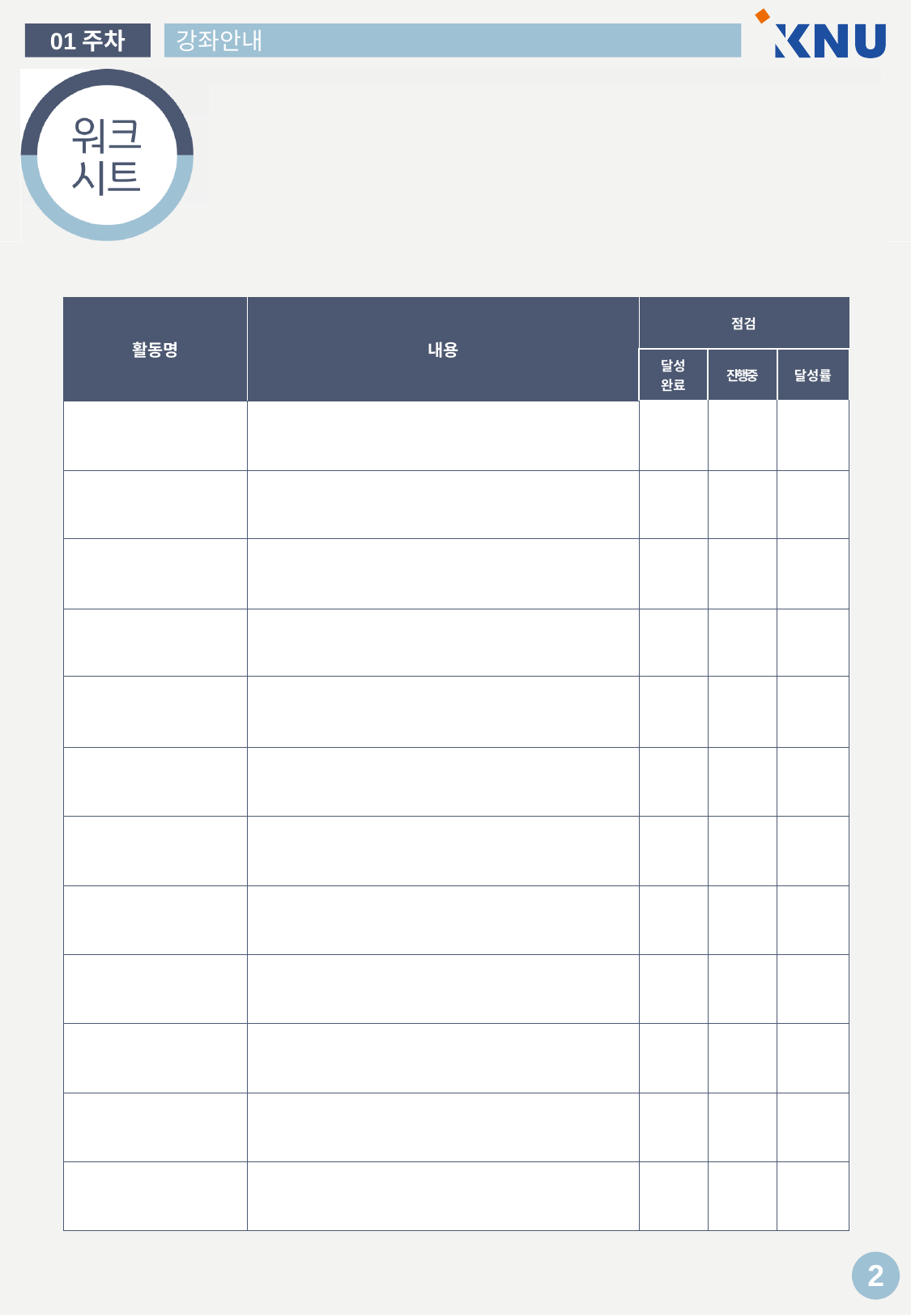

| 활동명 | 내용 | 점검 |  |  |
| --- | --- | --- | --- | --- |
|  |  | 달성 완료 | 진행중 | 달성률 |
|  |  |  |  |  |
|  |  |  |  |  |
|  |  |  |  |  |
|  |  |  |  |  |
|  |  |  |  |  |
|  |  |  |  |  |
|  |  |  |  |  |
|  |  |  |  |  |
|  |  |  |  |  |
|  |  |  |  |  |
|  |  |  |  |  |
|  |  |  |  |  |
2